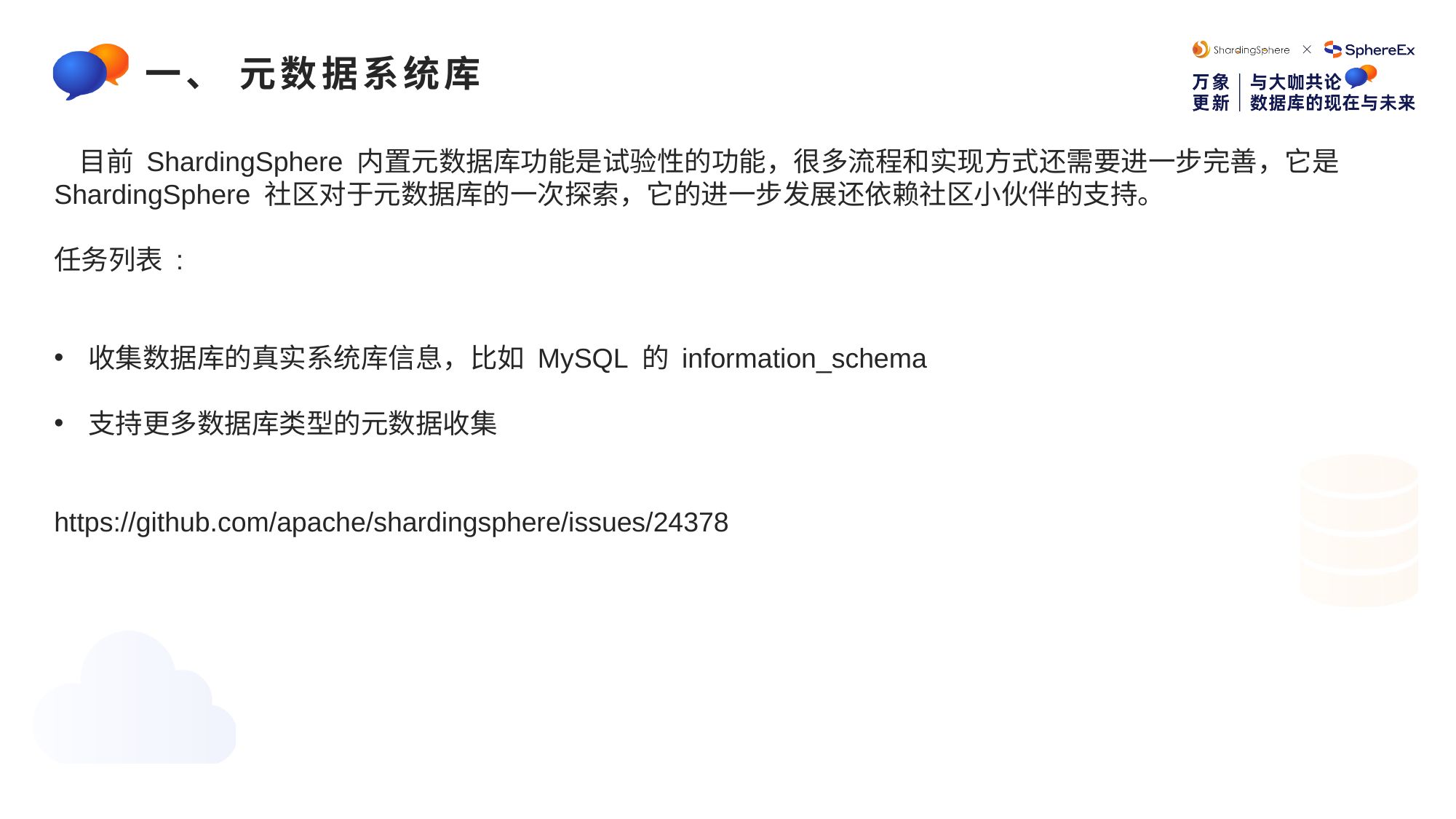

e7d195523061f1c0c2b73831c94a3edc981f60e396d3e182073EE1468018468A7F192AE5E5CD515B6C3125F8AF6E4EE646174E8CF0B46FD19828DCE8CDA3B3A044A74F0E769C5FA8CB87AB6FC303C8BA3785FAC64AF5424764E128FECAE4CC727650C04623638EBB0E38E204334561D5C6A1F0CAD760F6FBB7D9E209A4CCD06739B0CBDF42479AA5F56606813F7B2771
一、 元数据系统库
   目前 ShardingSphere 内置元数据库功能是试验性的功能，很多流程和实现方式还需要进一步完善，它是 ShardingSphere 社区对于元数据库的一次探索，它的进一步发展还依赖社区小伙伴的支持。

任务列表 :

收集数据库的真实系统库信息，比如 MySQL 的 information_schema

支持更多数据库类型的元数据收集

https://github.com/apache/shardingsphere/issues/24378